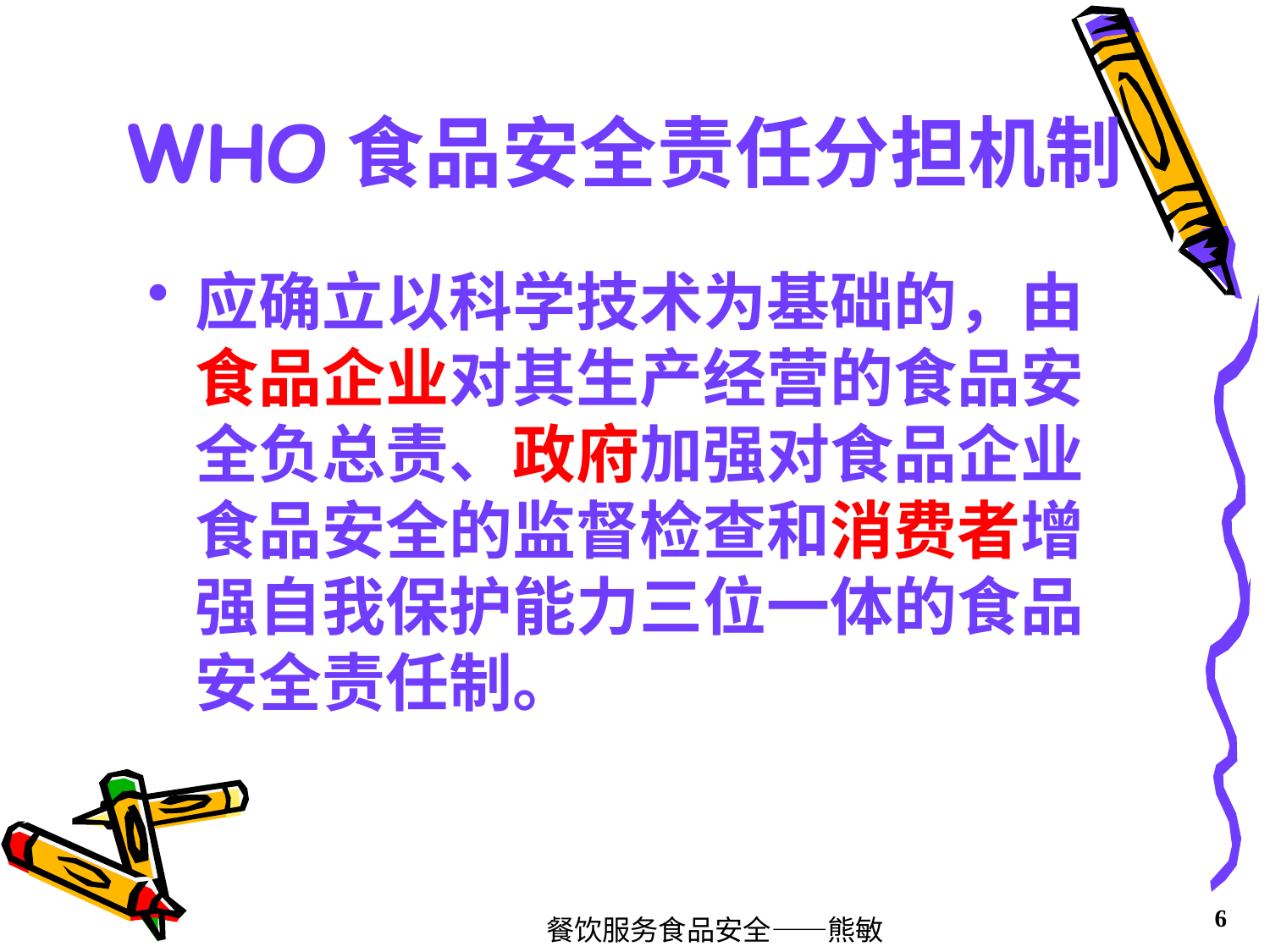

# WHO食品安全责任分担机制
应确立以科学技术为基础的，由食品企业对其生产经营的食品安全负总责、政府加强对食品企业食品安全的监督检查和消费者增强自我保护能力三位一体的食品安全责任制。

6

餐饮服务食品安全——熊敏